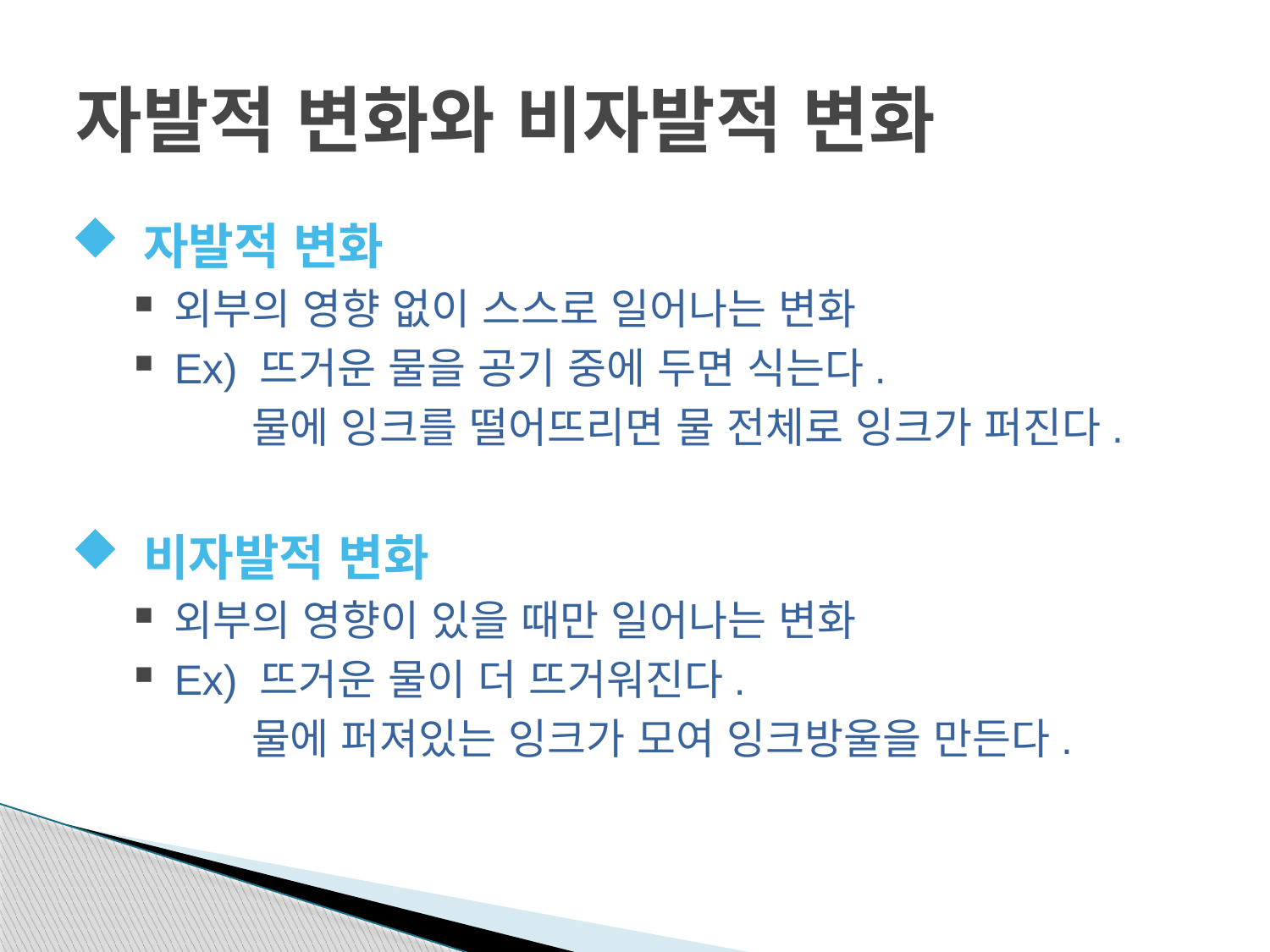

# 자발적 변화와 비자발적 변화
 자발적 변화
외부의 영향 없이 스스로 일어나는 변화
Ex) 뜨거운 물을 공기 중에 두면 식는다.
         물에 잉크를 떨어뜨리면 물 전체로 잉크가 퍼진다.
 비자발적 변화
외부의 영향이 있을 때만 일어나는 변화
Ex) 뜨거운 물이 더 뜨거워진다.
         물에 퍼져있는 잉크가 모여 잉크방울을 만든다.